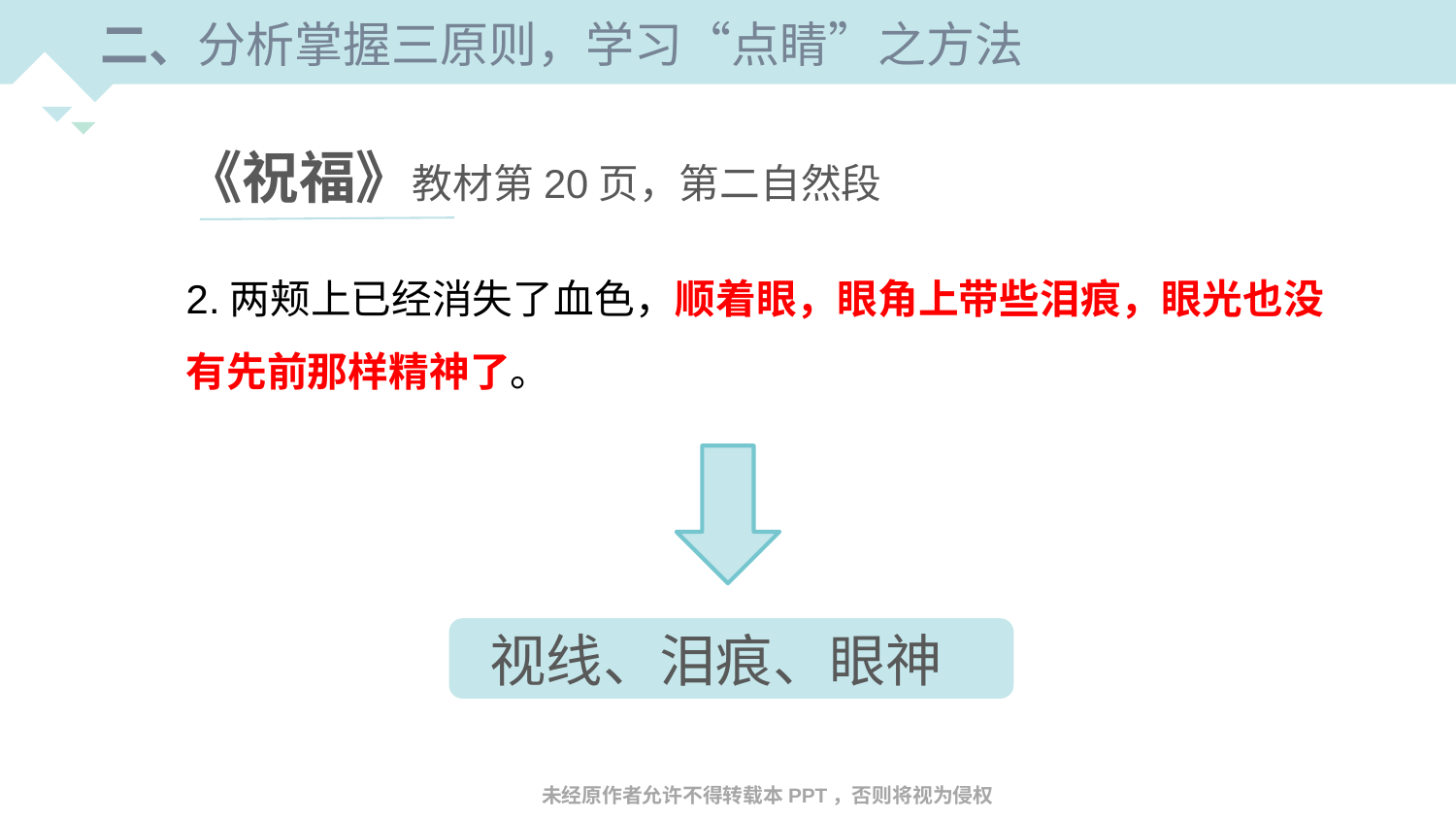

二、分析掌握三原则，学习“点睛”之方法
《祝福》教材第20页，第二自然段
2.两颊上已经消失了血色，顺着眼，眼角上带些泪痕，眼光也没有先前那样精神了。

视线、泪痕、眼神